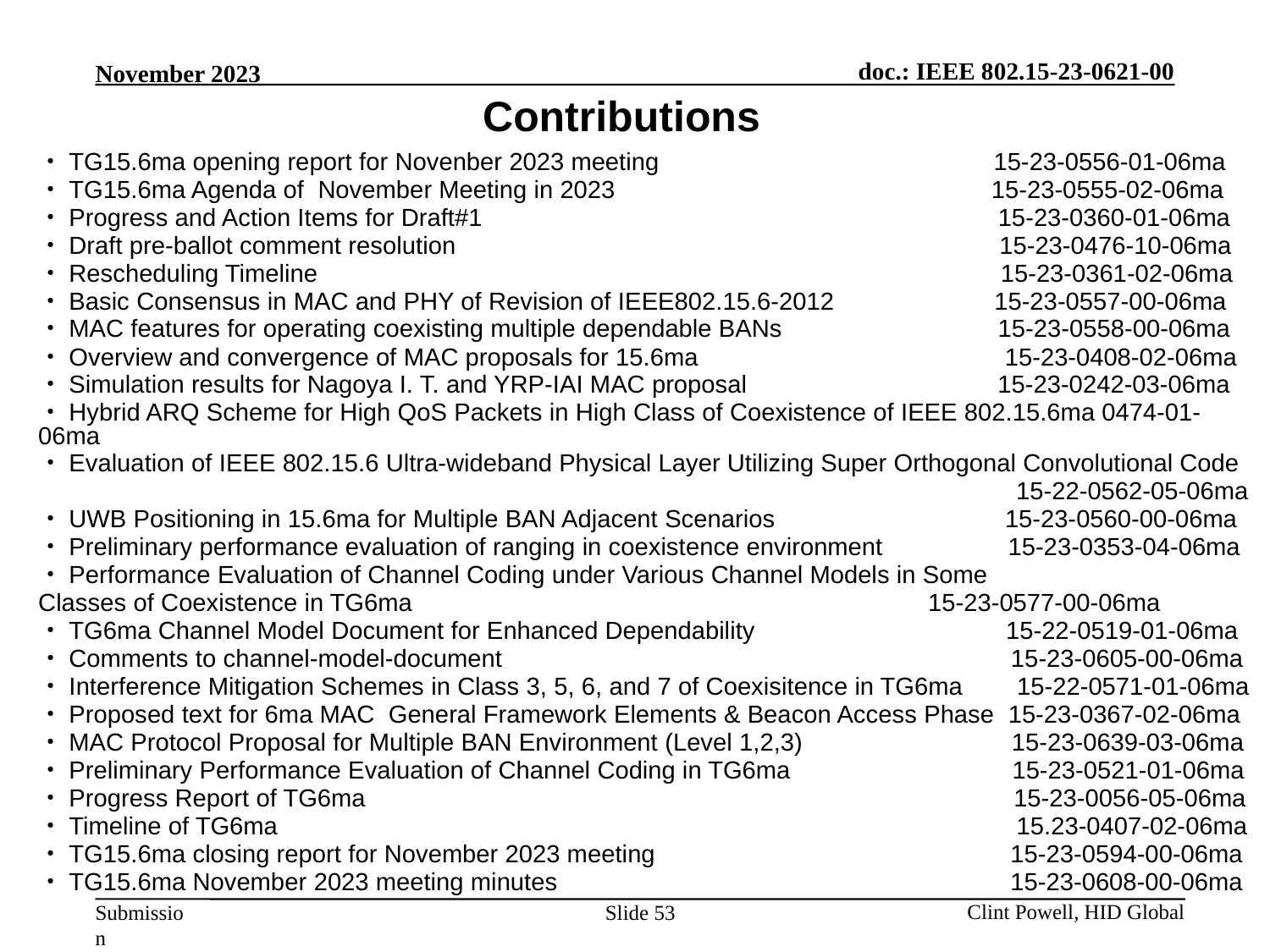

Contributions
・TG15.6ma opening report for Novenber 2023 meeting                                                15-23-0556-01-06ma
・TG15.6ma Agenda of  November Meeting in 2023                                                      15-23-0555-02-06ma
・Progress and Action Items for Draft#1                                                                          15-23-0360-01-06ma
・Draft pre-ballot comment resolution                                                                              15-23-0476-10-06ma
・Rescheduling Timeline                                                                                                  15-23-0361-02-06ma
・Basic Consensus in MAC and PHY of Revision of IEEE802.15.6-2012                       15-23-0557-00-06ma
・MAC features for operating coexisting multiple dependable BANs                               15-23-0558-00-06ma
・Overview and convergence of MAC proposals for 15.6ma                                            15-23-0408-02-06ma
・Simulation results for Nagoya I. T. and YRP-IAI MAC proposal                                    15-23-0242-03-06ma
・Hybrid ARQ Scheme for High QoS Packets in High Class of Coexistence of IEEE 802.15.6ma 0474-01-06ma
・Evaluation of IEEE 802.15.6 Ultra-wideband Physical Layer Utilizing Super Orthogonal Convolutional Code
                                                                                                                                            15-22-0562-05-06ma
・UWB Positioning in 15.6ma for Multiple BAN Adjacent Scenarios                                 15-23-0560-00-06ma
・Preliminary performance evaluation of ranging in coexistence environment                  15-23-0353-04-06ma
・Performance Evaluation of Channel Coding under Various Channel Models in Some
Classes of Coexistence in TG6ma　　　　　　   　                                                         15-23-0577-00-06ma
・TG6ma Channel Model Document for Enhanced Dependability                                    15-22-0519-01-06ma
・Comments to channel-model-document                                                                         15-23-0605-00-06ma
・Interference Mitigation Schemes in Class 3, 5, 6, and 7 of Coexisitence in TG6ma　   15-22-0571-01-06ma
・Proposed text for 6ma MAC  General Framework Elements & Beacon Access Phase  15-23-0367-02-06ma
・MAC Protocol Proposal for Multiple BAN Environment (Level 1,2,3)                              15-23-0639-03-06ma
・Preliminary Performance Evaluation of Channel Coding in TG6ma　　　　　　  　　15-23-0521-01-06ma
・Progress Report of TG6ma                                                                                             15-23-0056-05-06ma
・Timeline of TG6ma                                                                                                          15.23-0407-02-06ma
・TG15.6ma closing report for November 2023 meeting                                                   15-23-0594-00-06ma
・TG15.6ma November 2023 meeting minutes                                                                 15-23-0608-00-06ma
Slide 53